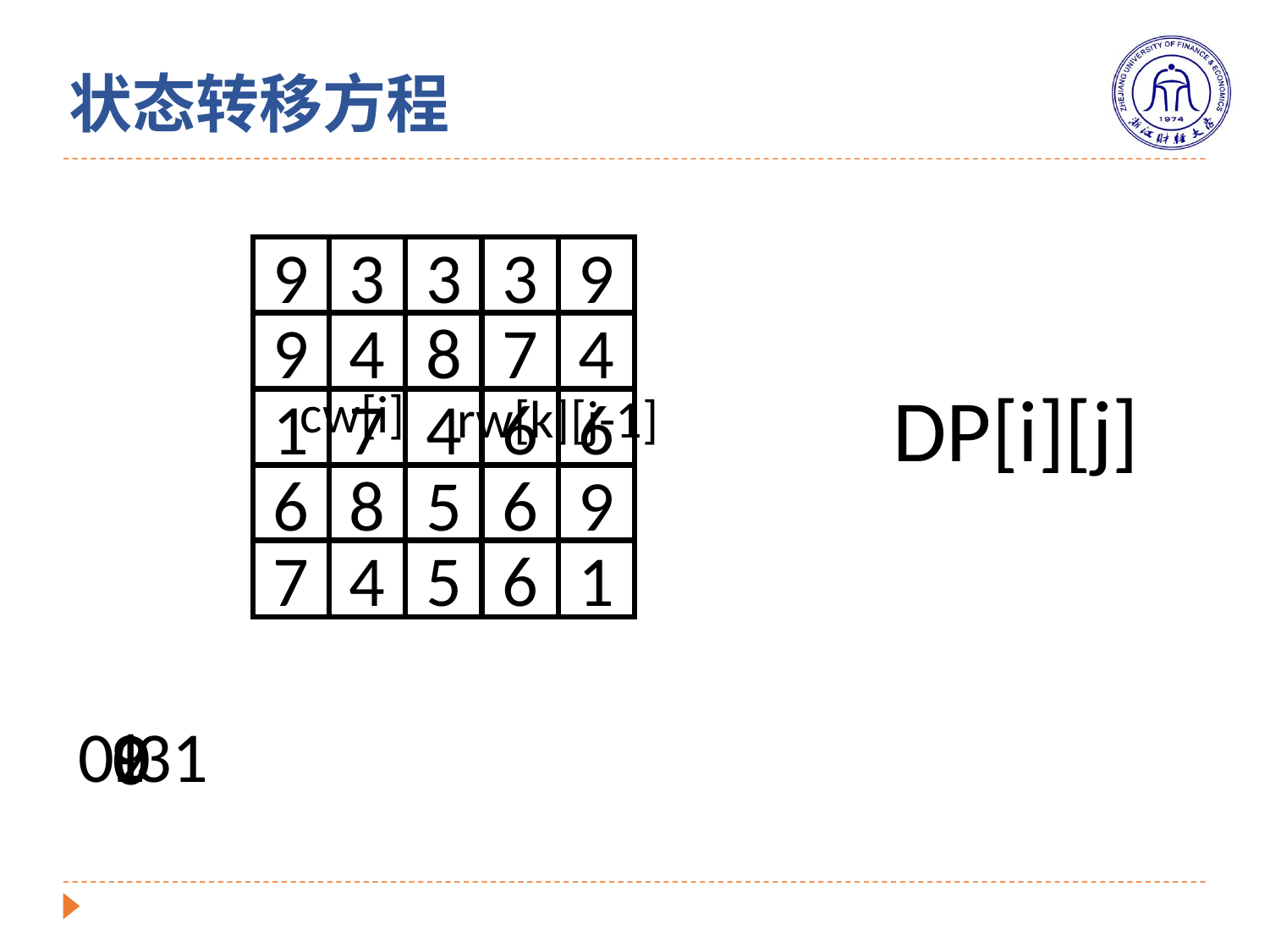

# 状态转移方程
9

3

3

3

9

9

4

8

7

4

DP[i][j]
cw[i]
1

7

4

6

6

rw[k][j-1]
6

8

5

6

9

7

4

5

6

1

1
0-31
9
1
0
0
0